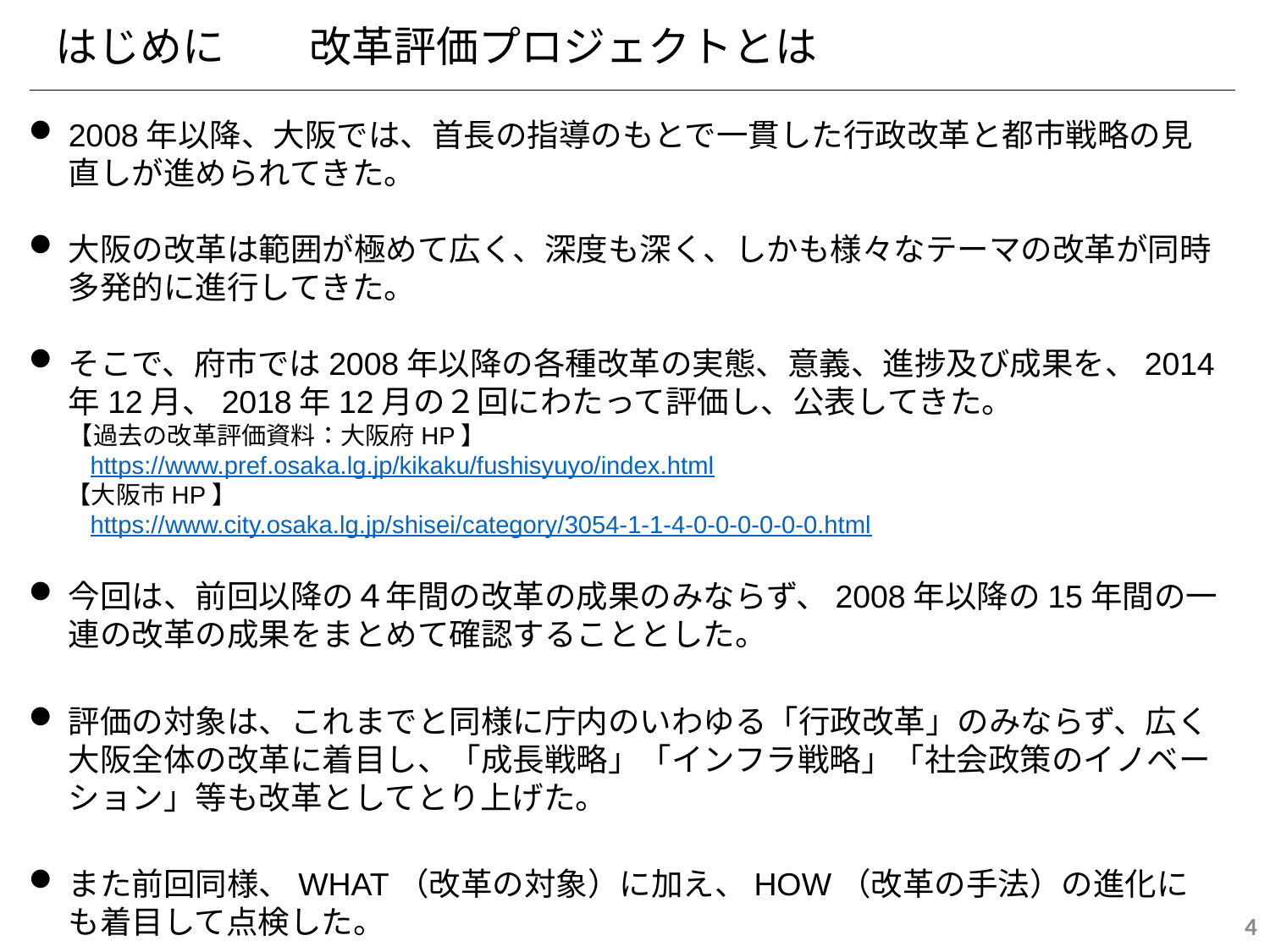

はじめに　　改革評価プロジェクトとは
2008年以降、大阪では、首長の指導のもとで一貫した行政改革と都市戦略の見直しが進められてきた。

大阪の改革は範囲が極めて広く、深度も深く、しかも様々なテーマの改革が同時多発的に進行してきた。

そこで、府市では2008年以降の各種改革の実態、意義、進捗及び成果を、2014年12月、2018年12月の２回にわたって評価し、公表してきた。
【過去の改革評価資料：大阪府HP】
https://www.pref.osaka.lg.jp/kikaku/fushisyuyo/index.html
【大阪市HP】
https://www.city.osaka.lg.jp/shisei/category/3054-1-1-4-0-0-0-0-0-0.html

今回は、前回以降の４年間の改革の成果のみならず、2008年以降の15年間の一連の改革の成果をまとめて確認することとした。

評価の対象は、これまでと同様に庁内のいわゆる「行政改革」のみならず、広く大阪全体の改革に着目し、「成長戦略」「インフラ戦略」「社会政策のイノベーション」等も改革としてとり上げた。

また前回同様、WHAT（改革の対象）に加え、HOW（改革の手法）の進化にも着目して点検した。
4